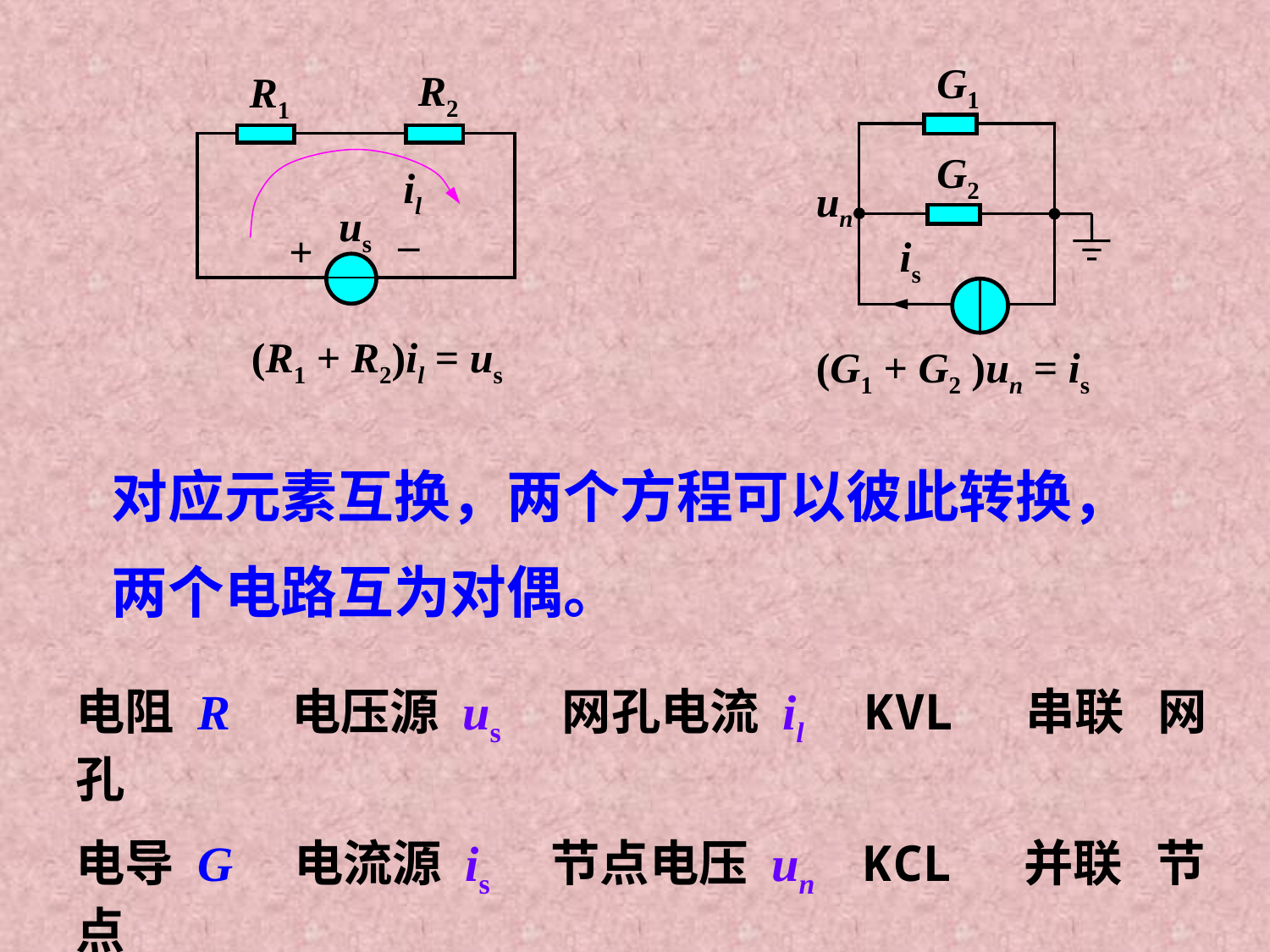

G1

G2
un

is

R2
R1

il
us
–
+

(R1 + R2)il = us
(G1 + G2 )un = is
对应元素互换，两个方程可以彼此转换，
两个电路互为对偶。
电阻 R    电压源 us    网孔电流 il     KVL  串联   网孔
电导 G    电流源 is    节点电压 un    KCL  并联   节点